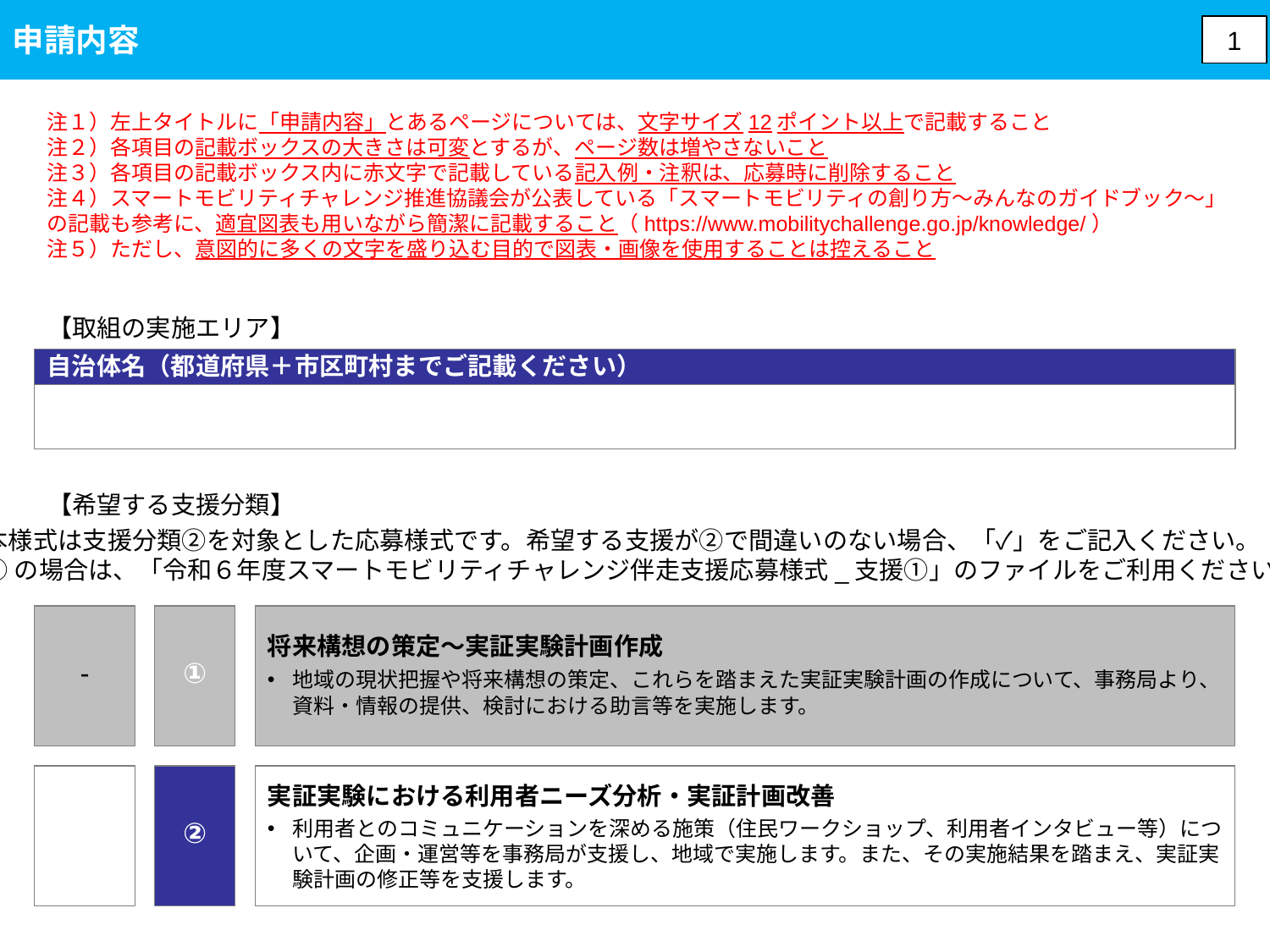

申請内容
1
注１）左上タイトルに「申請内容」とあるページについては、文字サイズ12ポイント以上で記載すること
注２）各項目の記載ボックスの大きさは可変とするが、ページ数は増やさないこと
注３）各項目の記載ボックス内に赤文字で記載している記入例・注釈は、応募時に削除すること
注４）スマートモビリティチャレンジ推進協議会が公表している「スマートモビリティの創り方～みんなのガイドブック～」の記載も参考に、適宜図表も用いながら簡潔に記載すること（https://www.mobilitychallenge.go.jp/knowledge/）
注５）ただし、意図的に多くの文字を盛り込む目的で図表・画像を使用することは控えること
【取組の実施エリア】
自治体名（都道府県＋市区町村までご記載ください）

【希望する支援分類】
本様式は支援分類②を対象とした応募様式です。希望する支援が②で間違いのない場合、「✓」をご記入ください。
①の場合は、「令和６年度スマートモビリティチャレンジ伴走支援応募様式_支援①」のファイルをご利用ください。
-
①
将来構想の策定～実証実験計画作成
地域の現状把握や将来構想の策定、これらを踏まえた実証実験計画の作成について、事務局より、
資料・情報の提供、検討における助言等を実施します。

②
実証実験における利用者ニーズ分析・実証計画改善
利用者とのコミュニケーションを深める施策（住民ワークショップ、利用者インタビュー等）について、企画・運営等を事務局が支援し、地域で実施します。また、その実施結果を踏まえ、実証実験計画の修正等を支援します。